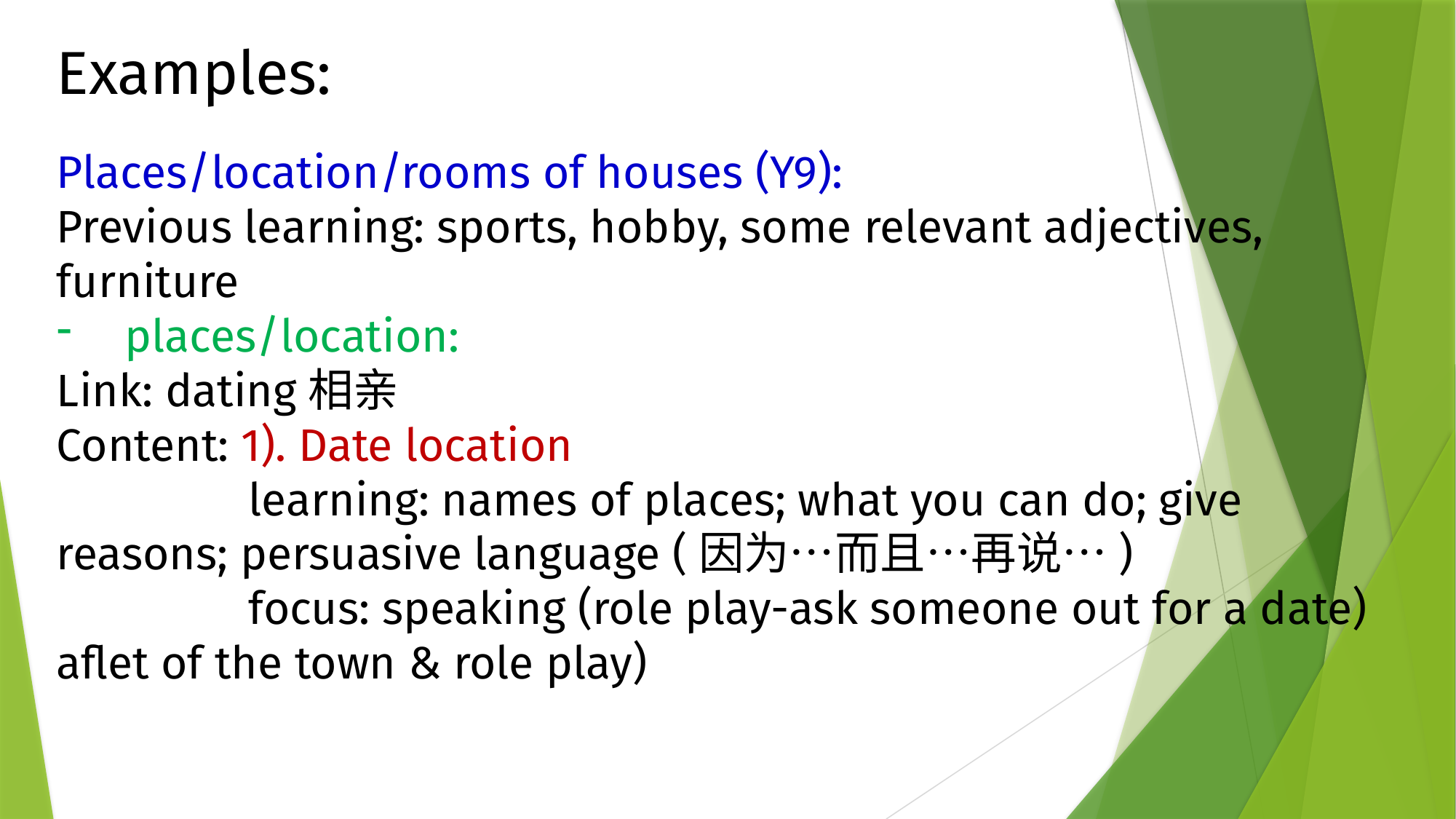

Examples:

Places/location/rooms of houses (Y9):
Previous learning: sports, hobby, some relevant adjectives, furniture
places/location:
Link: dating相亲
Content: 1). Date location
                learning: names of places; what you can do; give reasons; persuasive language (因为…而且…再说…)
                focus: speaking (role play-ask someone out for a date)
aflet of the town & role play)